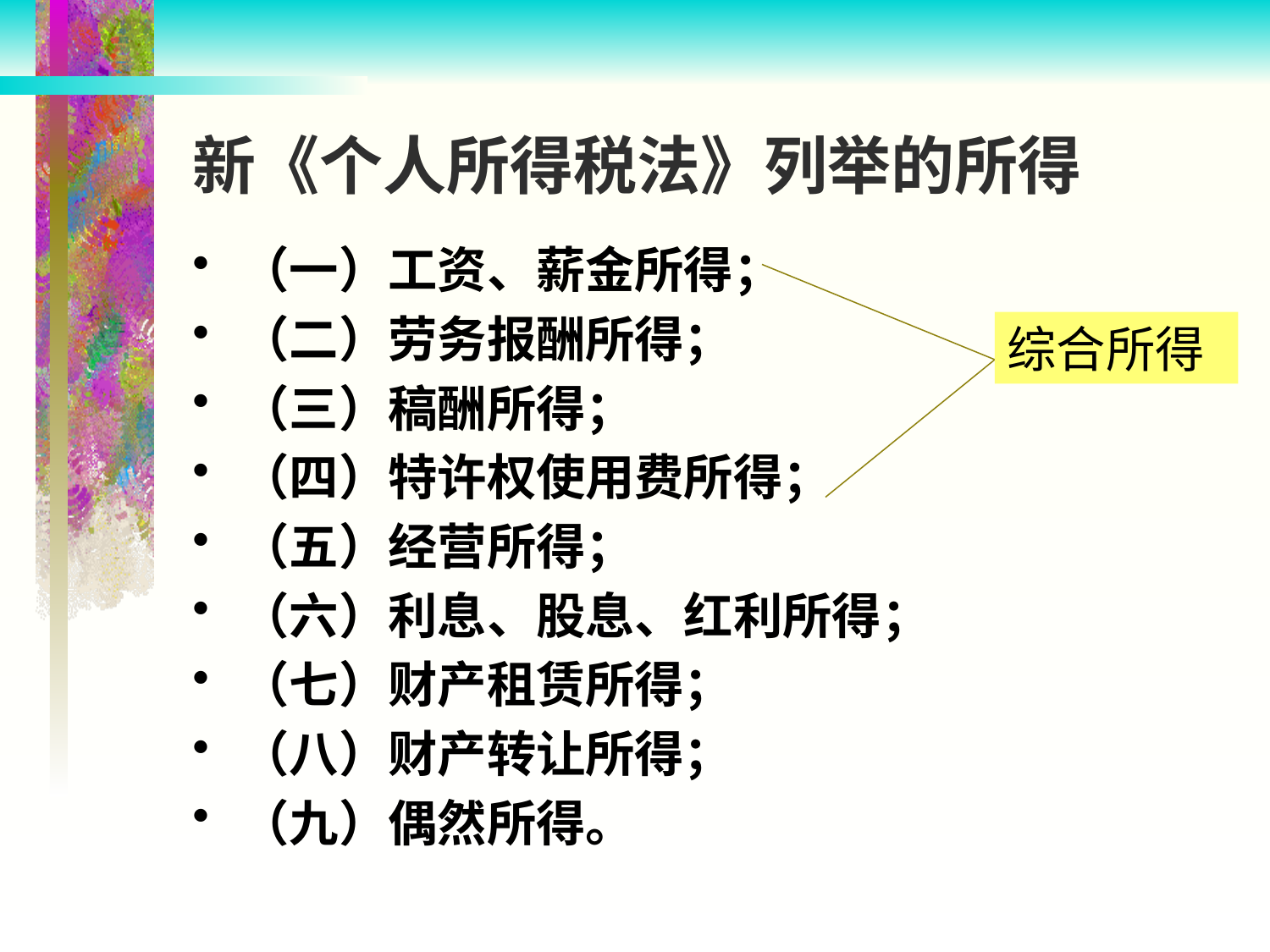

# 新《个人所得税法》列举的所得
（一）工资、薪金所得；
（二）劳务报酬所得；
（三）稿酬所得；
（四）特许权使用费所得；
（五）经营所得；
（六）利息、股息、红利所得；
（七）财产租赁所得；
（八）财产转让所得；
（九）偶然所得。
综合所得